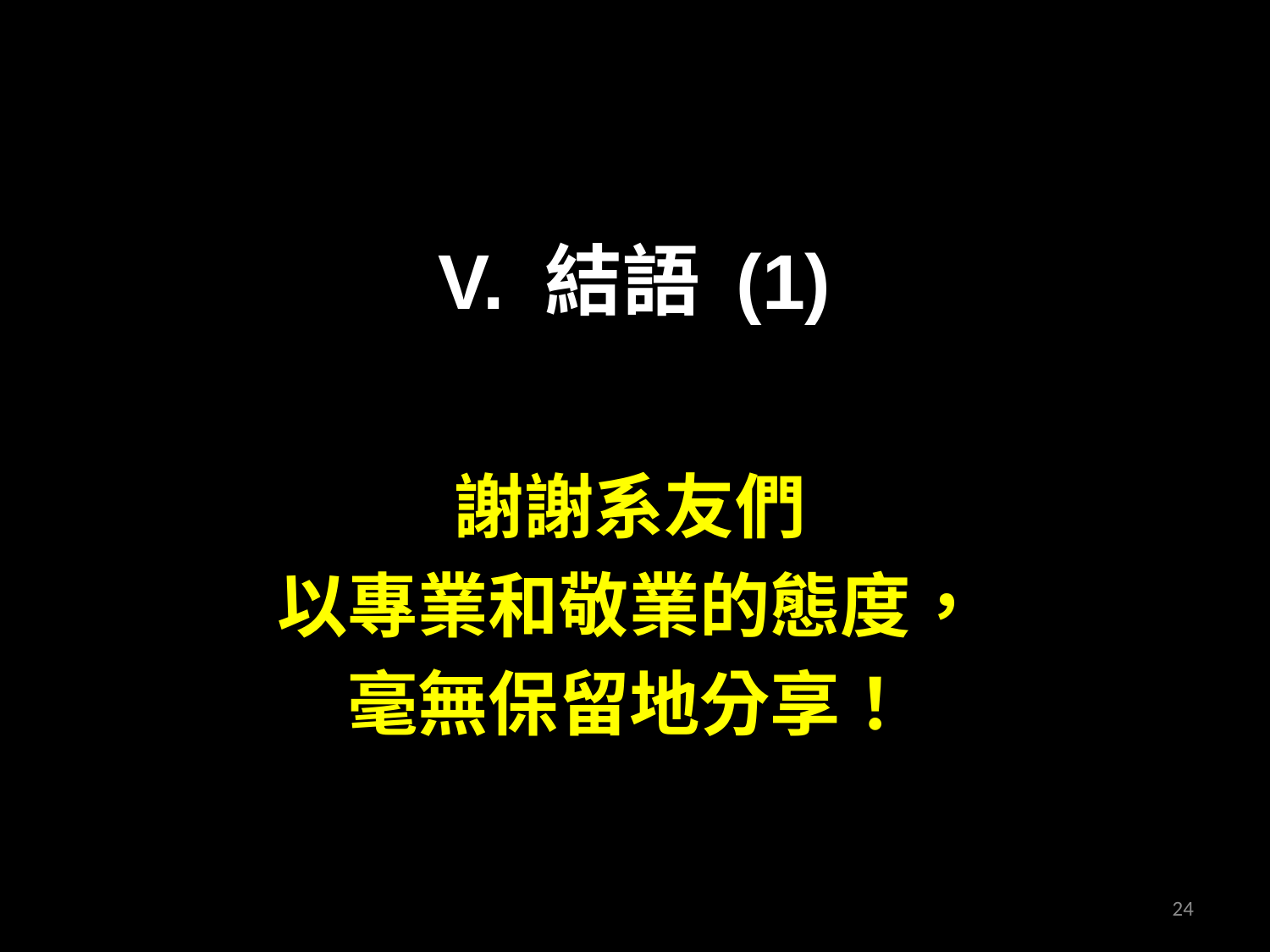

# V. 結語 (1)
謝謝系友們
以專業和敬業的態度，
毫無保留地分享！

24